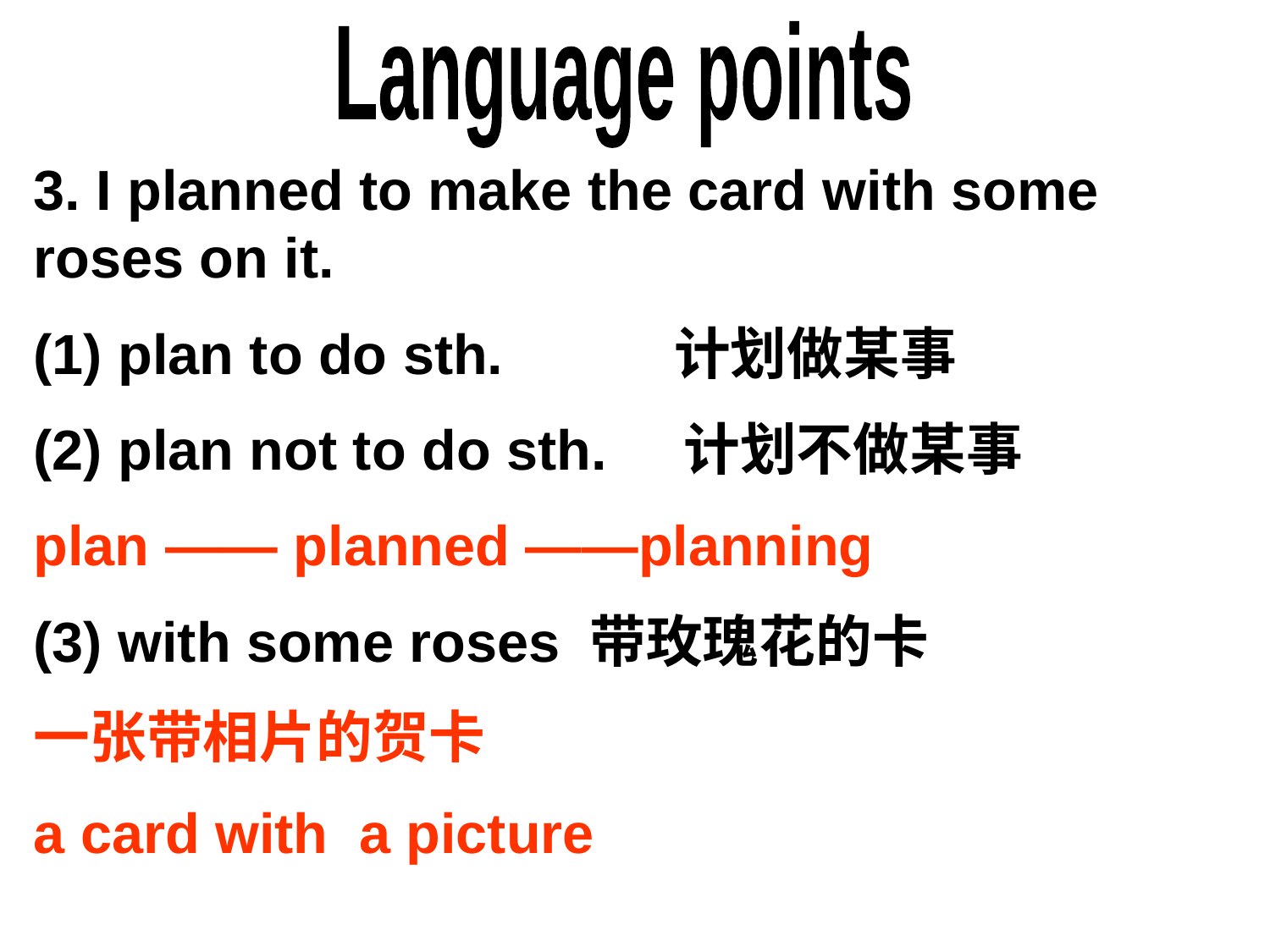

Language points
3. I planned to make the card with some roses on it.
(1) plan to do sth.          计划做某事
(2) plan not to do sth.    计划不做某事
plan —— planned ——planning
(3) with some roses 带玫瑰花的卡
一张带相片的贺卡
a card with  a picture